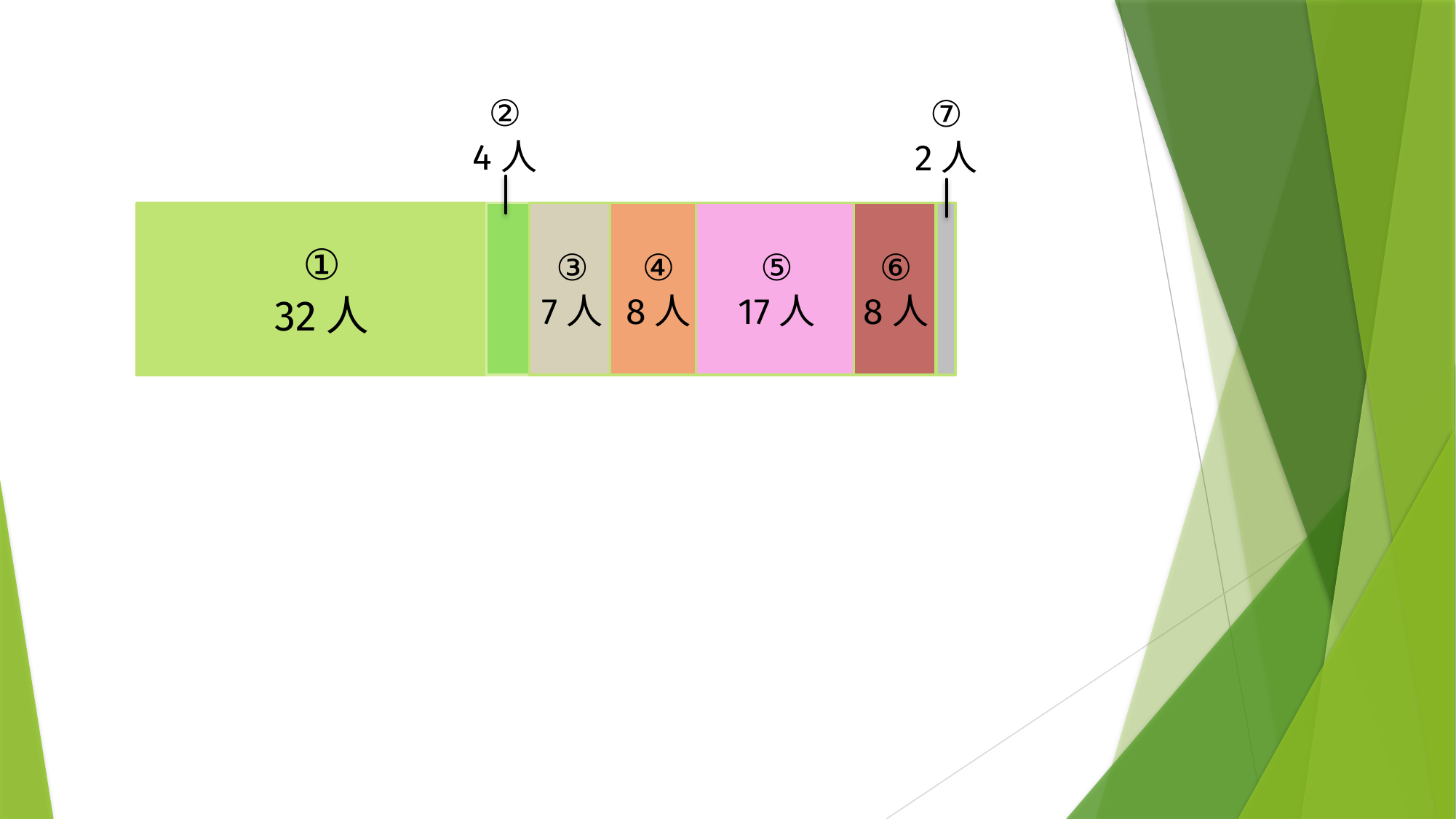

②
4人
⑦
2人

①
32人
⑥
8人
④
8人
⑤
17人
③
7人